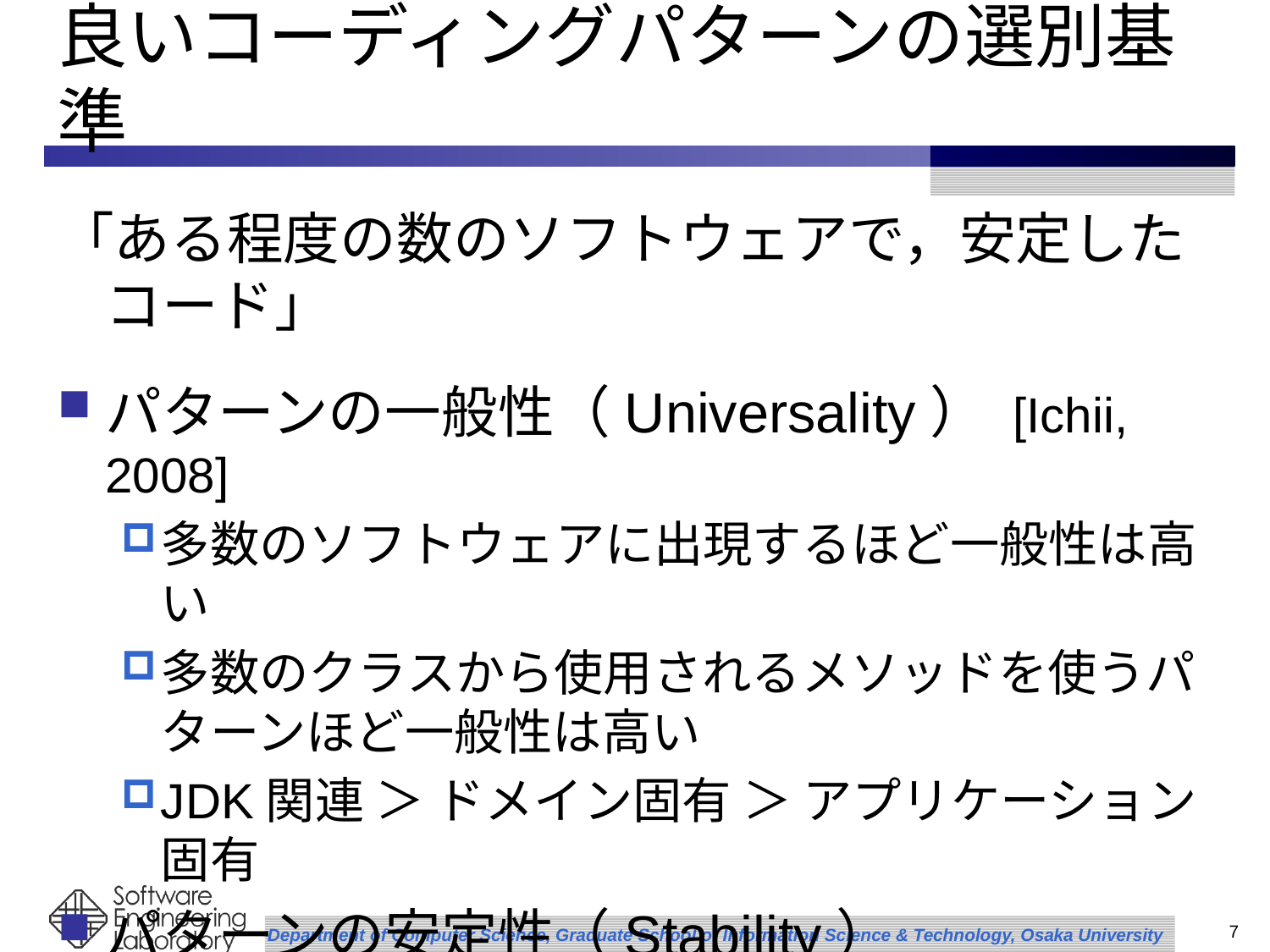

# 良いコーディングパターンの選別基準
「ある程度の数のソフトウェアで，安定したコード」

パターンの一般性（Universality） [Ichii, 2008]
多数のソフトウェアに出現するほど一般性は高い
多数のクラスから使用されるメソッドを使うパターンほど一般性は高い
JDK関連 ＞ ドメイン固有 ＞ アプリケーション固有
パターンの安定性（Stability）
パターンに該当するコードに対する修正回数
一定期間変更されない = 欠陥による修正もない
7